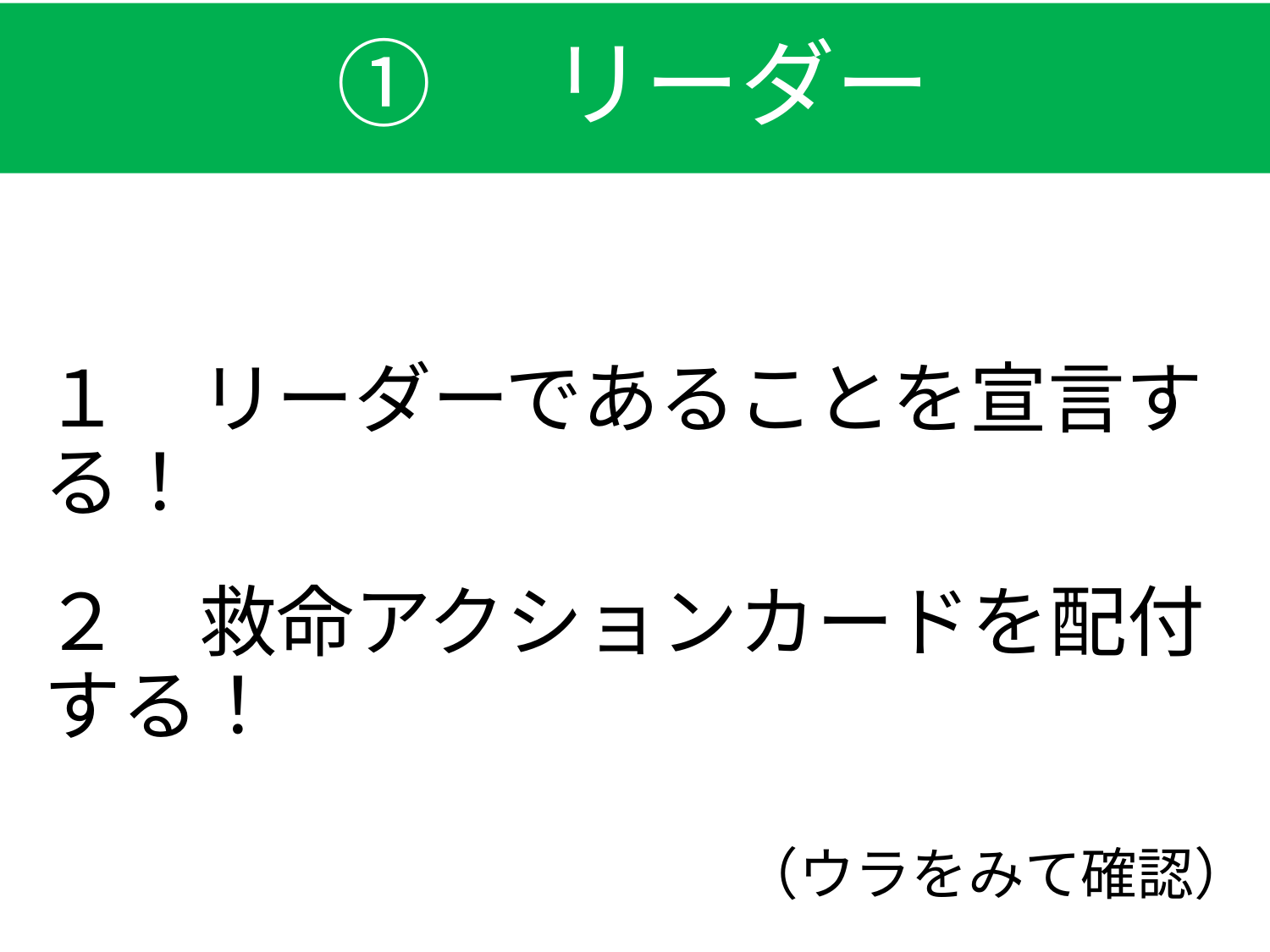

# ①　リーダー
１　リーダーであることを宣言する！

２　救命アクションカードを配付する！

（ウラをみて確認）